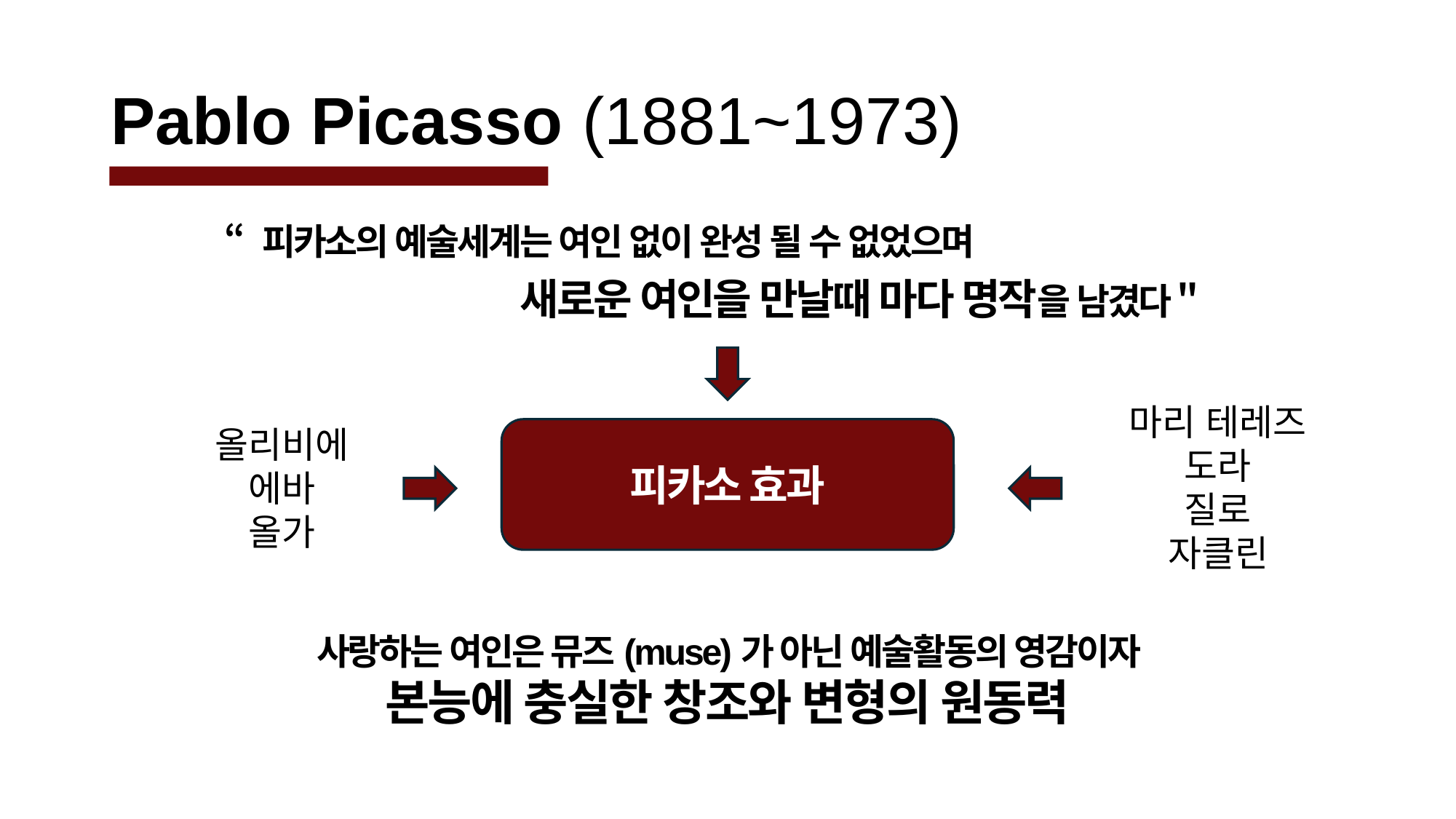

# Pablo Picasso (1881~1973)

“ 피카소의 예술세계는 여인 없이 완성 될 수 없었으며
                                    새로운 여인을 만날때 마다 명작을 남겼다＂

마리 테레즈
도라
질로
자클린
올리비에
에바
올가
피카소 효과

사랑하는 여인은 뮤즈(muse)가 아닌 예술활동의 영감이자 본능에 충실한 창조와 변형의 원동력